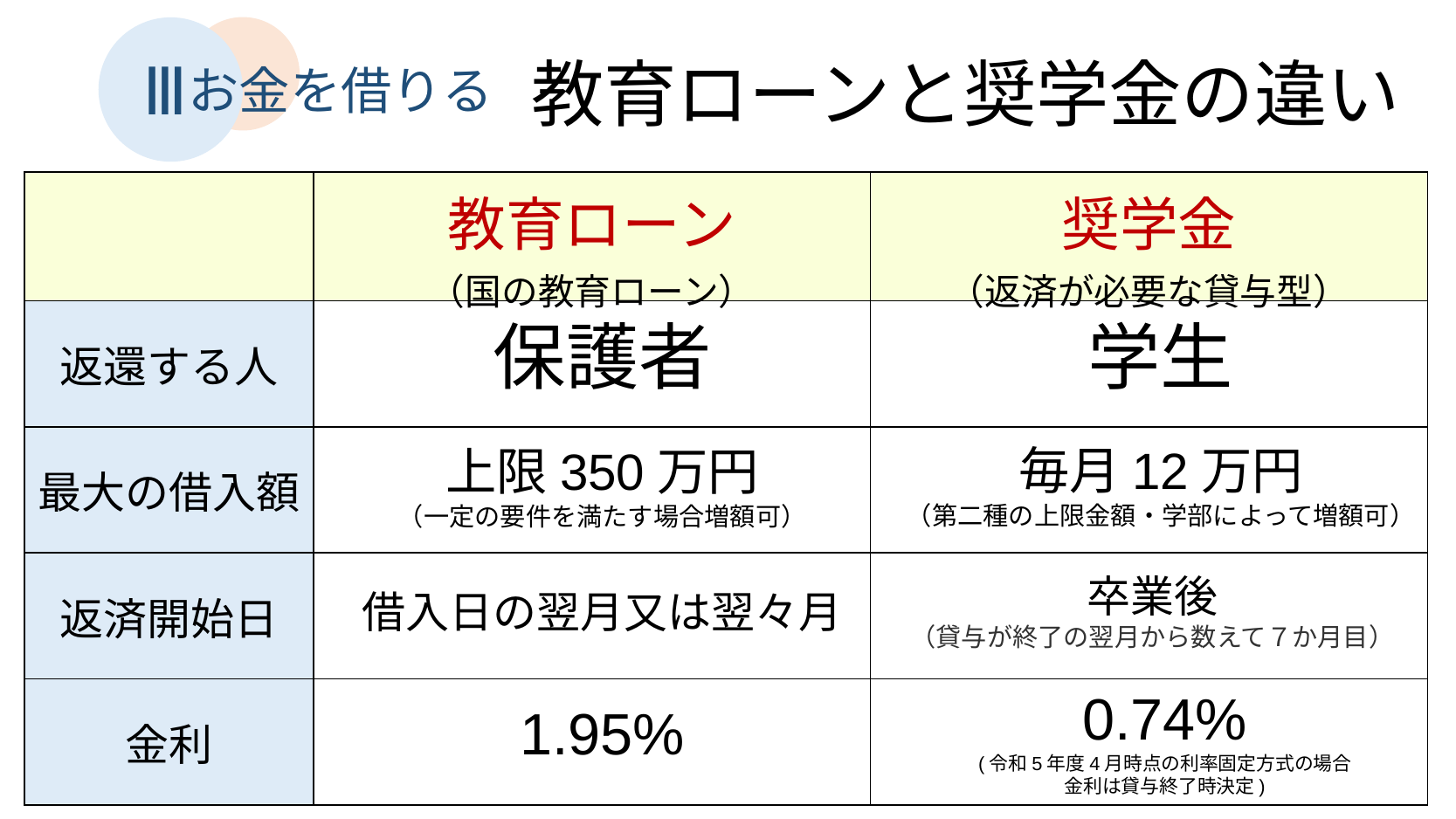

Ⅲ
お金を借りる
教育ローンと奨学金の違い
|  | 教育ローン （国の教育ローン） | 奨学金 （返済が必要な貸与型） |
| --- | --- | --- |
| 返還する人 |  |  |
| 最大の借入額 |  |  |
| 返済開始日 |  |  |
| 金利 |  |  |
保護者
学生
毎月12万円
（第二種の上限金額・学部によって増額可）
上限350万円
（一定の要件を満たす場合増額可）
卒業後
（貸与が終了の翌月から数えて７か月目）
借入日の翌月又は翌々月
0.74%
(令和5年度4月時点の利率固定方式の場合
金利は貸与終了時決定)
1.95%